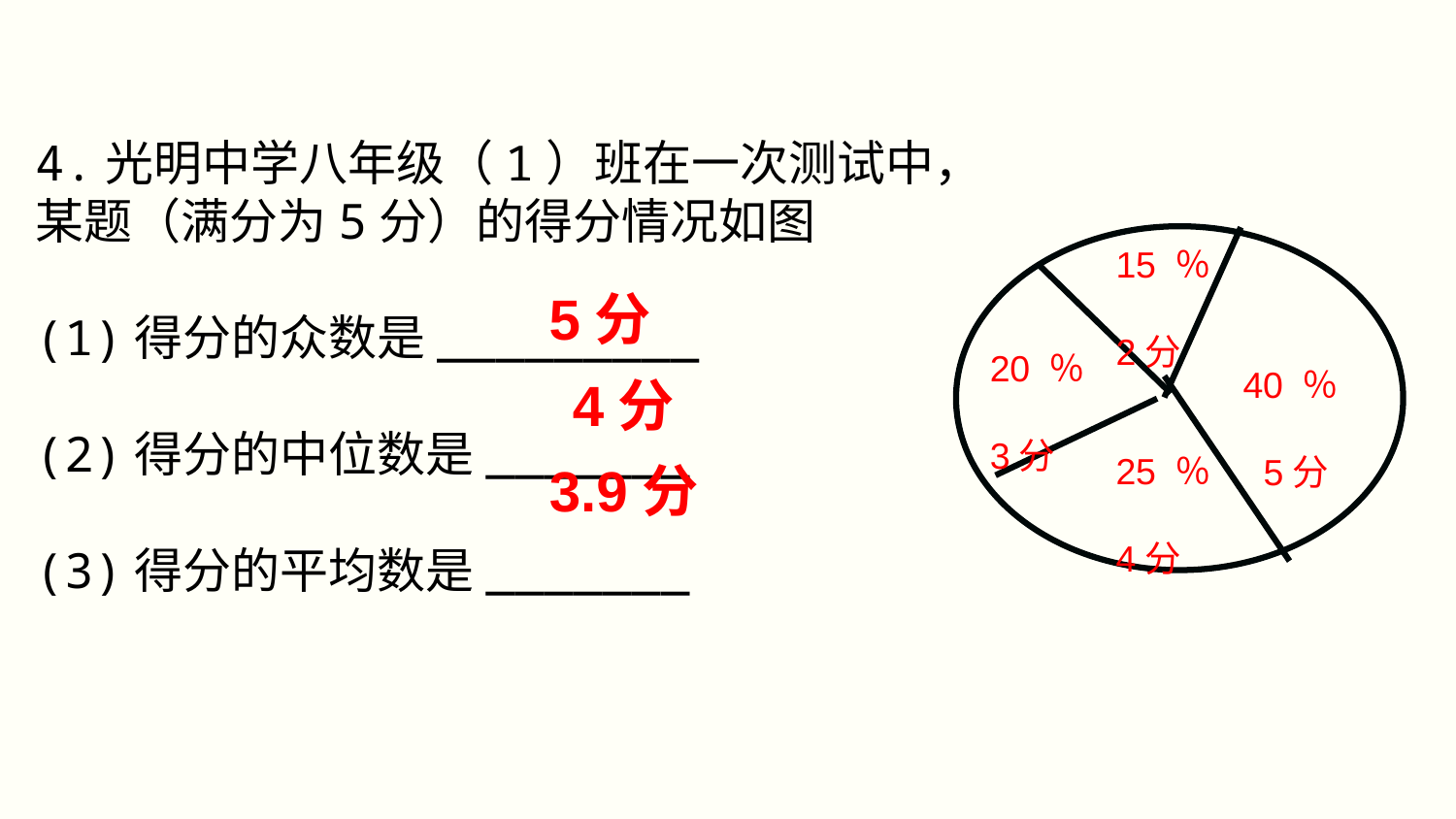

4.光明中学八年级（1）班在一次测试中，
某题（满分为5分）的得分情况如图

(1)得分的众数是_________

(2)得分的中位数是_______

(3)得分的平均数是_______

15 ％

2分

5分
20 ％

3分
40 ％

  5分
4分

25 ％

4分

3.9分